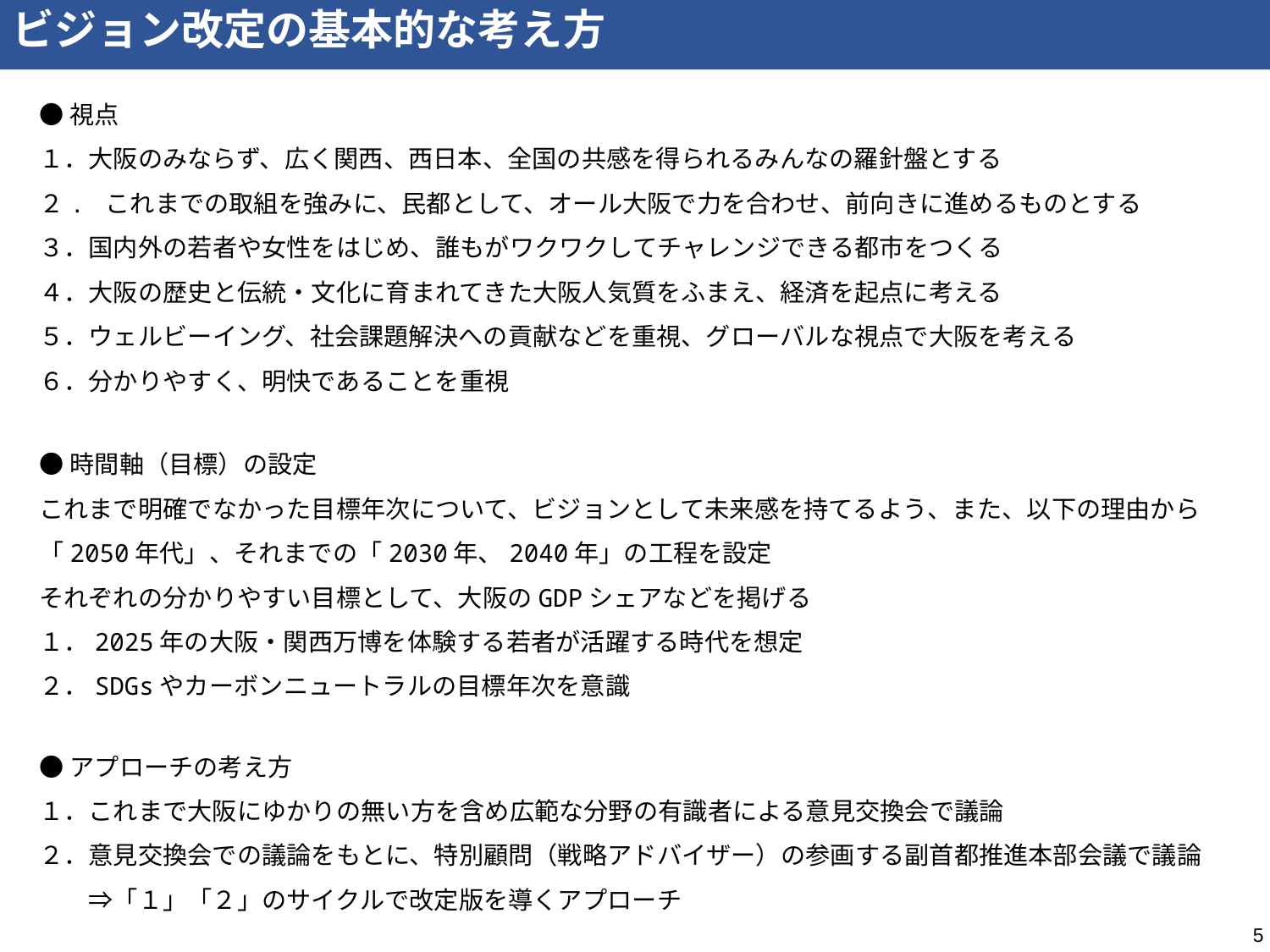

ビジョン改定の基本的な考え方
●視点
１．大阪のみならず、広く関西、西日本、全国の共感を得られるみんなの羅針盤とする
２. これまでの取組を強みに、民都として、オール大阪で力を合わせ、前向きに進めるものとする
３．国内外の若者や女性をはじめ、誰もがワクワクしてチャレンジできる都市をつくる
４．大阪の歴史と伝統・文化に育まれてきた大阪人気質をふまえ、経済を起点に考える
５．ウェルビーイング、社会課題解決への貢献などを重視、グローバルな視点で大阪を考える
６．分かりやすく、明快であることを重視
●時間軸（目標）の設定
これまで明確でなかった目標年次について、ビジョンとして未来感を持てるよう、また、以下の理由から「2050年代」、それまでの「2030年、2040年」の工程を設定
それぞれの分かりやすい目標として、大阪のGDPシェアなどを掲げる
１．2025年の大阪・関西万博を体験する若者が活躍する時代を想定
２．SDGsやカーボンニュートラルの目標年次を意識
●アプローチの考え方
１．これまで大阪にゆかりの無い方を含め広範な分野の有識者による意見交換会で議論
２．意見交換会での議論をもとに、特別顧問（戦略アドバイザー）の参画する副首都推進本部会議で議論
　　⇒「１」「２」のサイクルで改定版を導くアプローチ
5